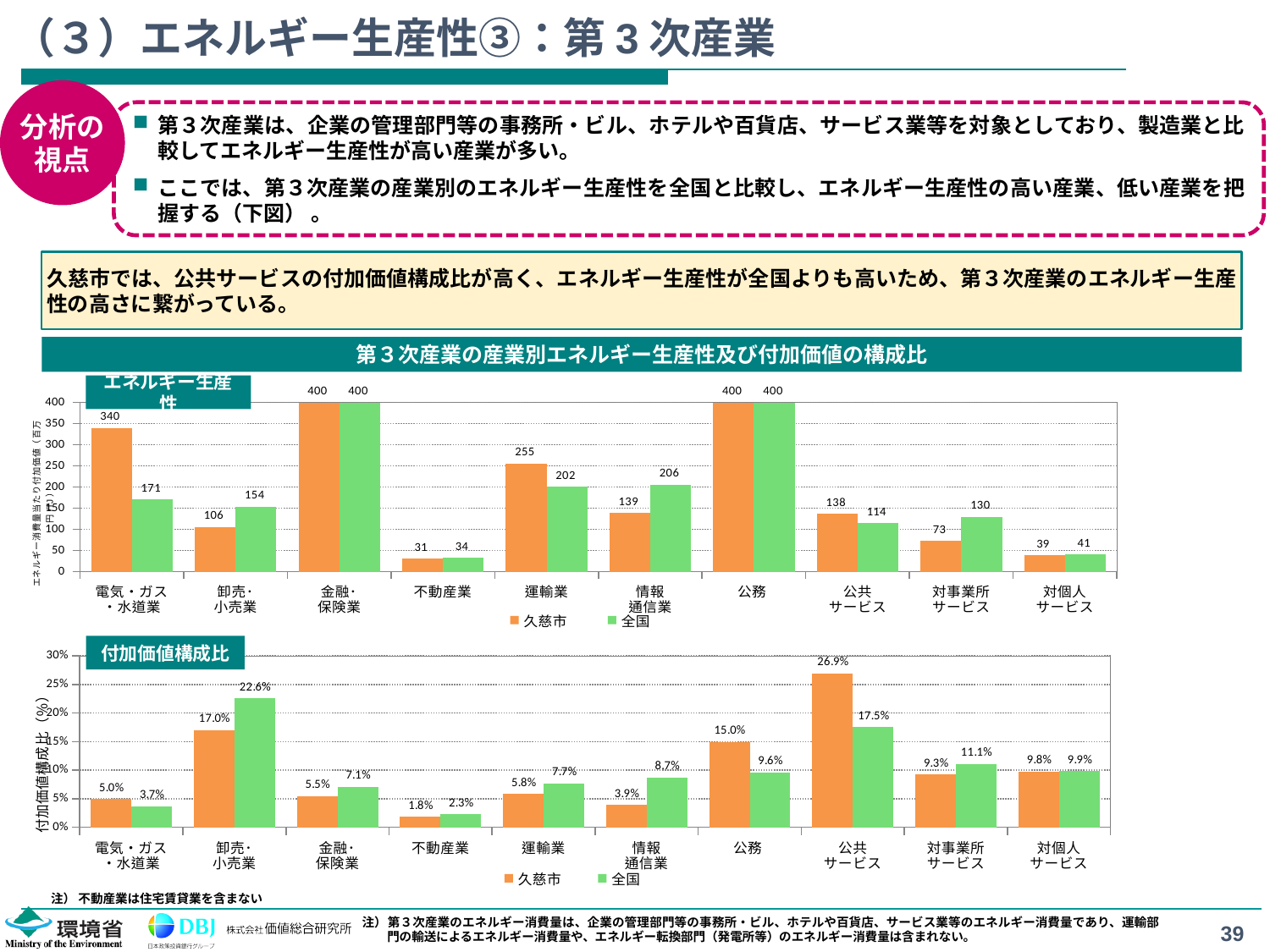

# （３）エネルギー生産性③：第3次産業
分析の
視点
第３次産業は、企業の管理部門等の事務所・ビル、ホテルや百貨店、サービス業等を対象としており、製造業と比較してエネルギー生産性が高い産業が多い。
ここでは、第３次産業の産業別のエネルギー生産性を全国と比較し、エネルギー生産性の高い産業、低い産業を把握する（下図） 。
久慈市では、公共サービスの付加価値構成比が高く、エネルギー生産性が全国よりも高いため、第３次産業のエネルギー生産性の高さに繋がっている。
第３次産業の産業別エネルギー生産性及び付加価値の構成比
エネルギー生産性

### Chart

| Category | 久慈市 | 全国 |
|---|---|---|
| 電気・ガス
・水道業 | 339.77025960977494 | 170.69019188131944 |
| 卸売･
小売業 | 105.65614294849138 | 154.17116142719289 |
| 金融･
保険業 | 400.0 | 400.0 |
| 不動産業 | 30.711702821139482 | 33.73519669386574 |
| 運輸業 | 255.47247321586445 | 201.727057750952 |
| 情報
通信業 | 138.82118817611072 | 206.10283198621912 |
| 公務  | 400.0 | 400.0 |
| 公共
サービス | 137.5521545055417 | 114.15322203700929 |
| 対事業所
サービス | 72.71104919218129 | 129.99582197631815 |
| 対個人
サービス | 39.263581195827385 | 41.12828263196545 |
付加価値構成比

### Chart

| Category | 久慈市 | 全国 |
|---|---|---|
| 電気・ガス
・水道業 | 0.04956947482553867 | 0.036603313257082416 |
| 卸売･
小売業 | 0.17025165070047651 | 0.22576668634409558 |
| 金融･
保険業 | 0.05485127619693583 | 0.07080578246124748 |
| 不動産業 | 0.018354625735177287 | 0.022781320484005187 |
| 運輸業 | 0.058223537022914267 | 0.07671988801334766 |
| 情報
通信業 | 0.039306646407870065 | 0.08692281602790837 |
| 公務  | 0.14953352198211858 | 0.0959658634518297 |
| 公共
サービス | 0.26932452477093066 | 0.1751498797105932 |
| 対事業所
サービス | 0.09260091549798413 | 0.11067416452505732 |
| 対個人
サービス | 0.09798382686005397 | 0.09861028572483306 |
注） 不動産業は住宅賃貸業を含まない
注）	第３次産業のエネルギー消費量は、企業の管理部門等の事務所・ビル、ホテルや百貨店、サービス業等のエネルギー消費量であり、運輸部門の輸送によるエネルギー消費量や、エネルギー転換部門（発電所等）のエネルギー消費量は含まれない。
39